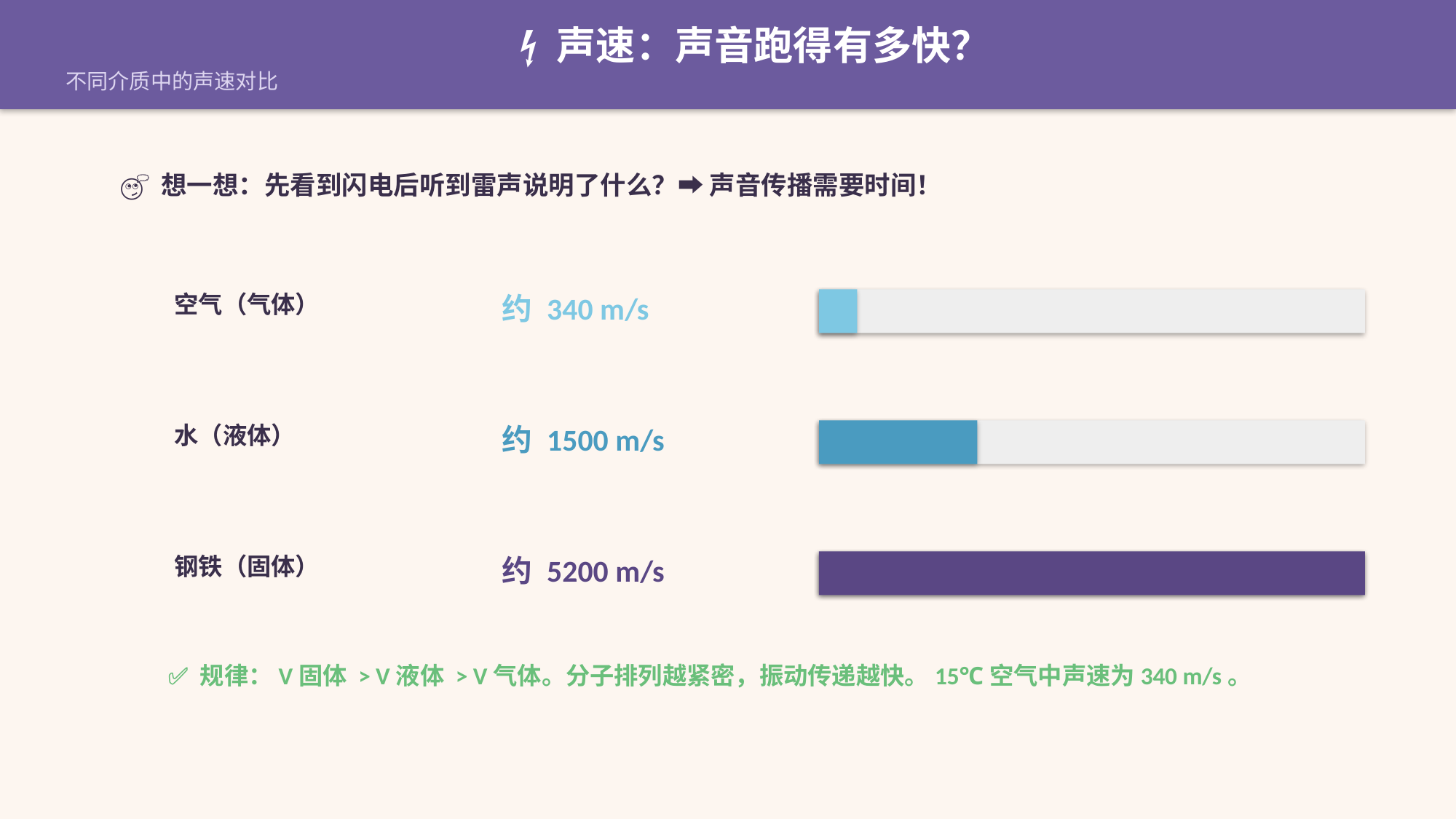

⚡ 声速：声音跑得有多快？
不同介质中的声速对比
🤔 想一想：先看到闪电后听到雷声说明了什么？➡ 声音传播需要时间！
空气（气体）
约 340 m/s

水（液体）
约 1500 m/s

钢铁（固体）
约 5200 m/s

✅ 规律：V固体 > V液体 > V气体。分子排列越紧密，振动传递越快。15℃空气中声速为340 m/s。